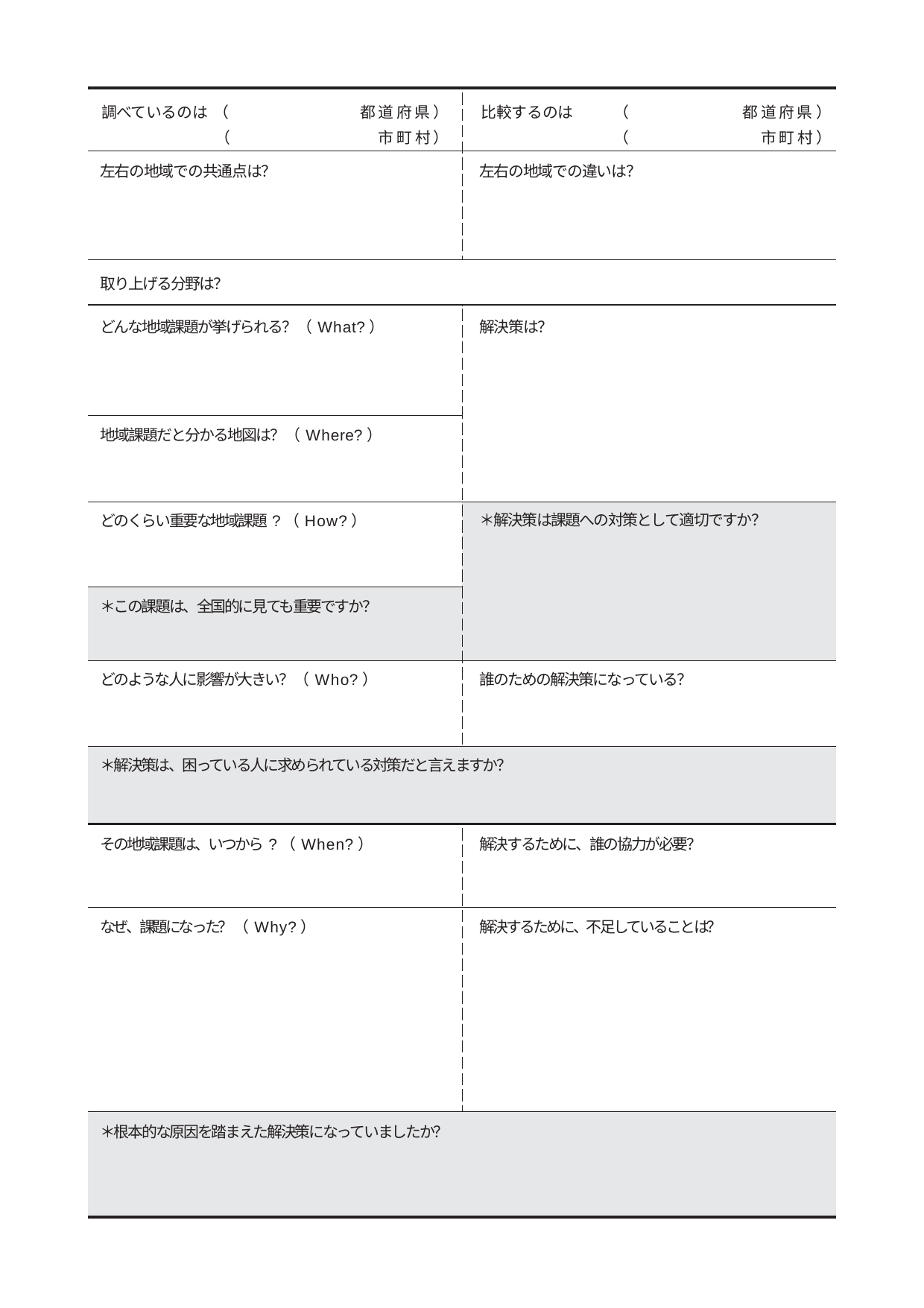

| 調べているのは （ 都道府県） （ 市町村） | 比較するのは （ 都道府県） （ 市町村） |
| --- | --- |
| 左右の地域での共通点は？ | 左右の地域での違いは？ |
取り上げる分野は？

| どんな地域課題が挙げられる？（What?） | 解決策は？ |
| --- | --- |
| 地域課題だと分かる地図は？（Where?） |  |
| どのくらい重要な地域課題?（How?） | ＊解決策は課題への対策として適切ですか？ |
| ＊この課題は、全国的に見ても重要ですか？ |  |
| どのような人に影響が大きい？（Who?） | 誰のための解決策になっている？ |
| ＊解決策は、困っている人に求められている対策だと言えますか？ |  |
| その地域課題は、いつから?（When?） | 解決するために、誰の協力が必要？ |
| --- | --- |
| なぜ、課題になった？（Why?） | 解決するために、不足していることは？ |
| ＊根本的な原因を踏まえた解決策になっていましたか？ |  |